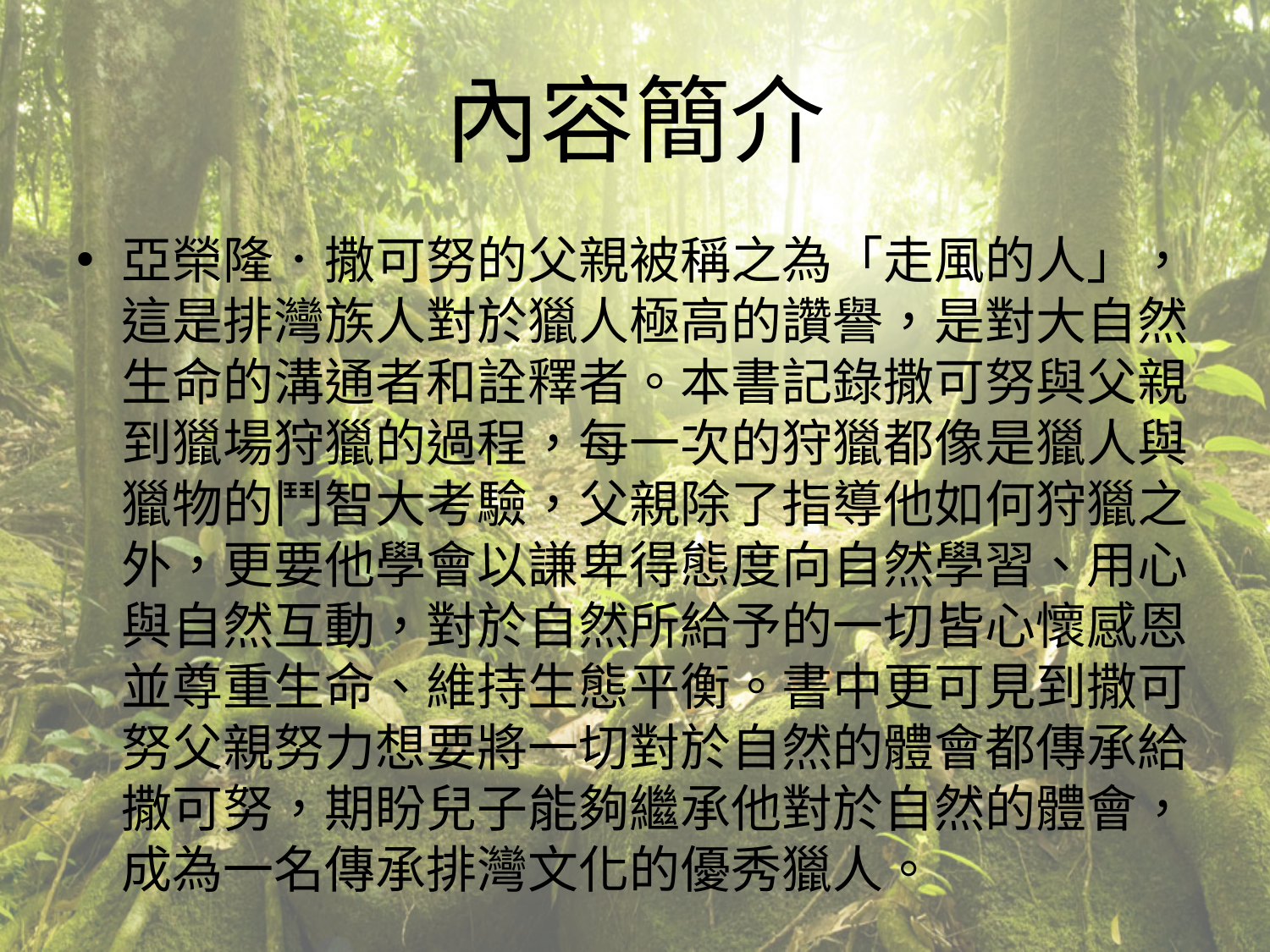

# 內容簡介
亞榮隆．撒可努的父親被稱之為「走風的人」，這是排灣族人對於獵人極高的讚譽，是對大自然生命的溝通者和詮釋者。本書記錄撒可努與父親到獵場狩獵的過程，每一次的狩獵都像是獵人與獵物的鬥智大考驗，父親除了指導他如何狩獵之外，更要他學會以謙卑得態度向自然學習、用心與自然互動，對於自然所給予的一切皆心懷感恩並尊重生命、維持生態平衡。書中更可見到撒可努父親努力想要將一切對於自然的體會都傳承給撒可努，期盼兒子能夠繼承他對於自然的體會，成為一名傳承排灣文化的優秀獵人。